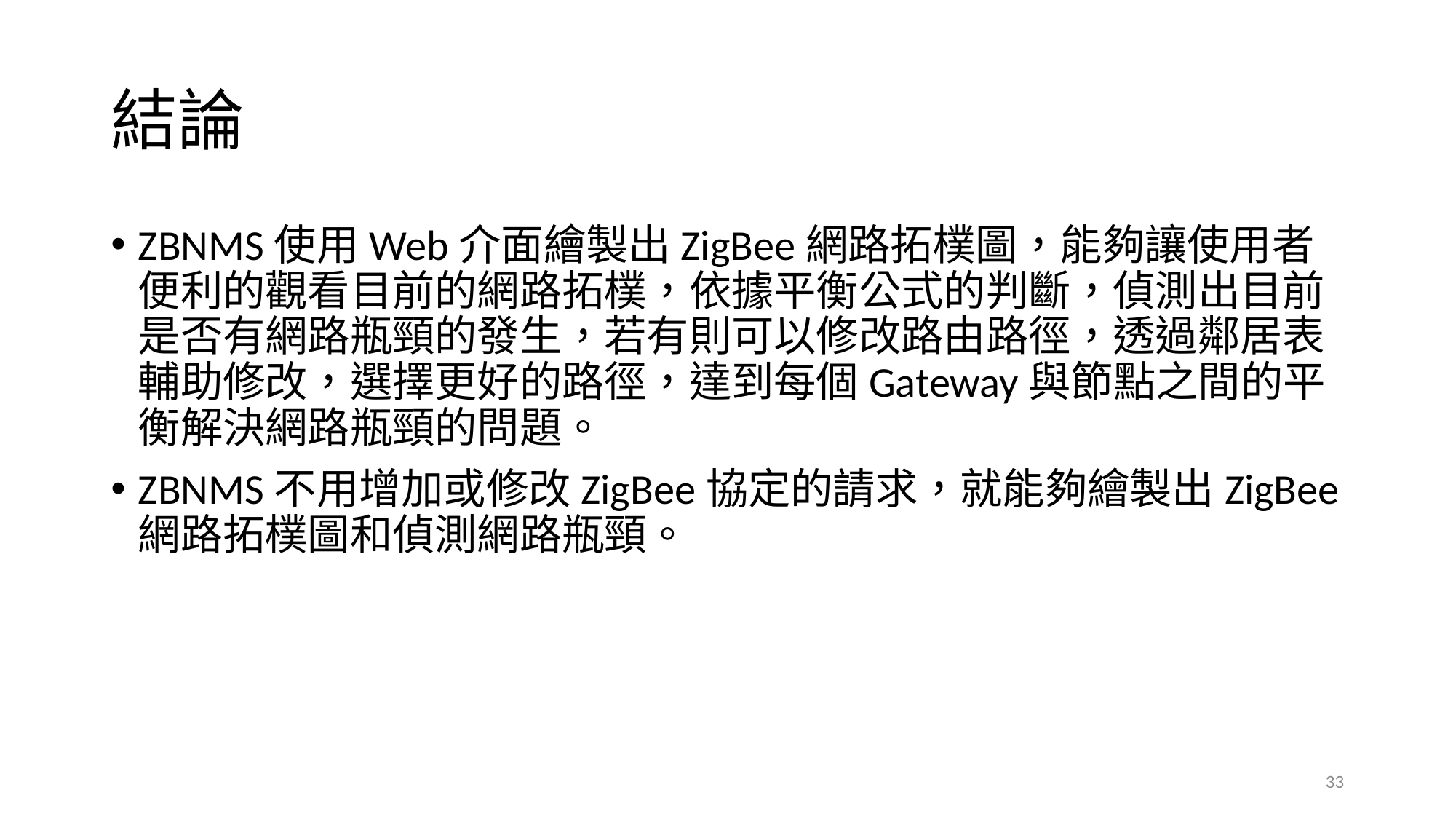

# 結論
ZBNMS使用Web介面繪製出ZigBee網路拓樸圖，能夠讓使用者便利的觀看目前的網路拓樸，依據平衡公式的判斷，偵測出目前是否有網路瓶頸的發生，若有則可以修改路由路徑，透過鄰居表輔助修改，選擇更好的路徑，達到每個Gateway與節點之間的平衡解決網路瓶頸的問題。
ZBNMS不用增加或修改ZigBee協定的請求，就能夠繪製出ZigBee網路拓樸圖和偵測網路瓶頸。

33